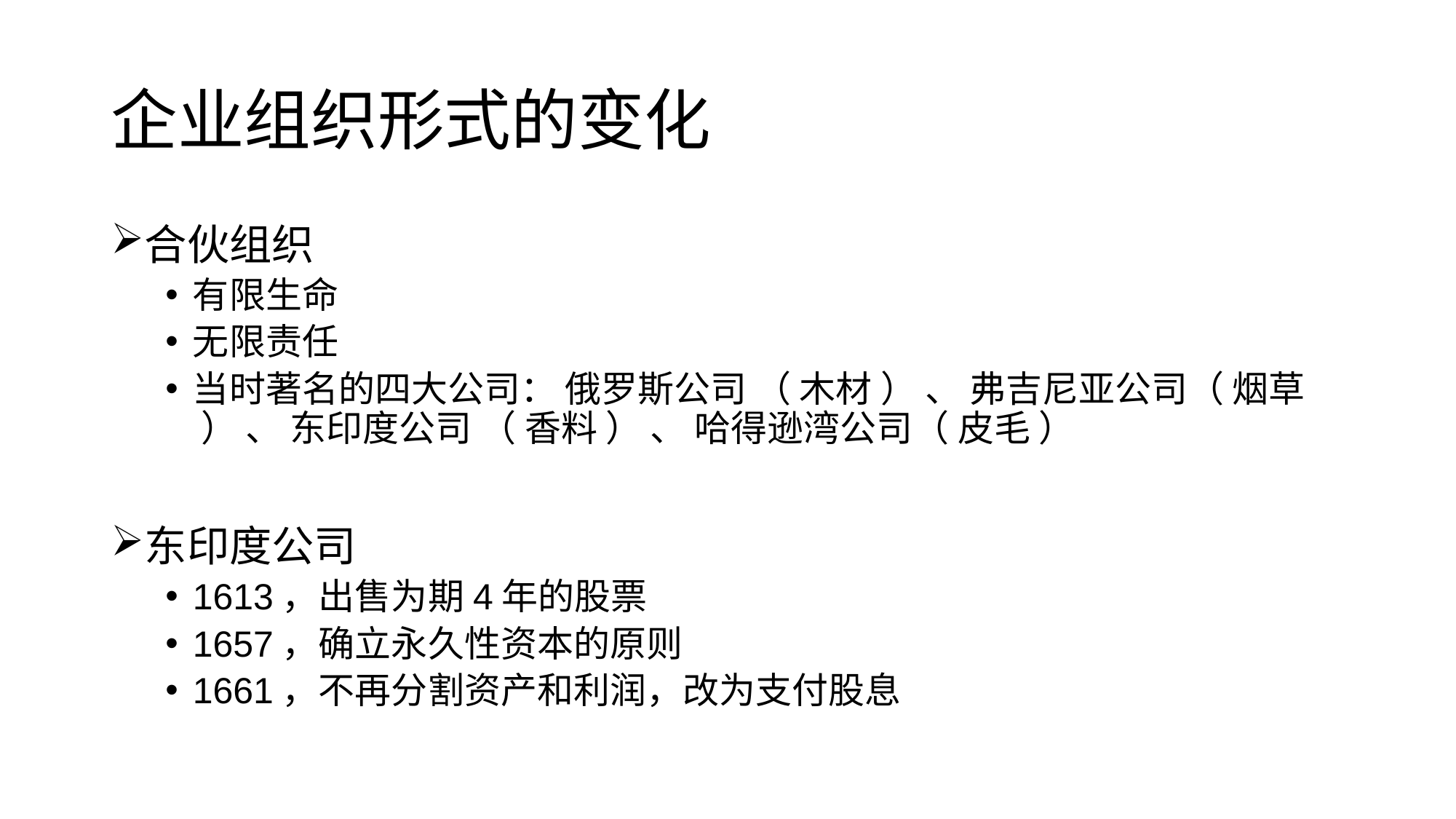

# 企业组织形式的变化
合伙组织
有限生命
无限责任
当时著名的四大公司： 俄罗斯公司 （ ⽊材 ） 、 弗吉尼亚公司（ 烟草 ） 、 东印度公司 （ ⾹料 ） 、 哈得逊湾公司（ ⽪⽑ ）

东印度公司
1613，出售为期4年的股票
1657，确立永久性资本的原则
1661，不再分割资产和利润，改为支付股息